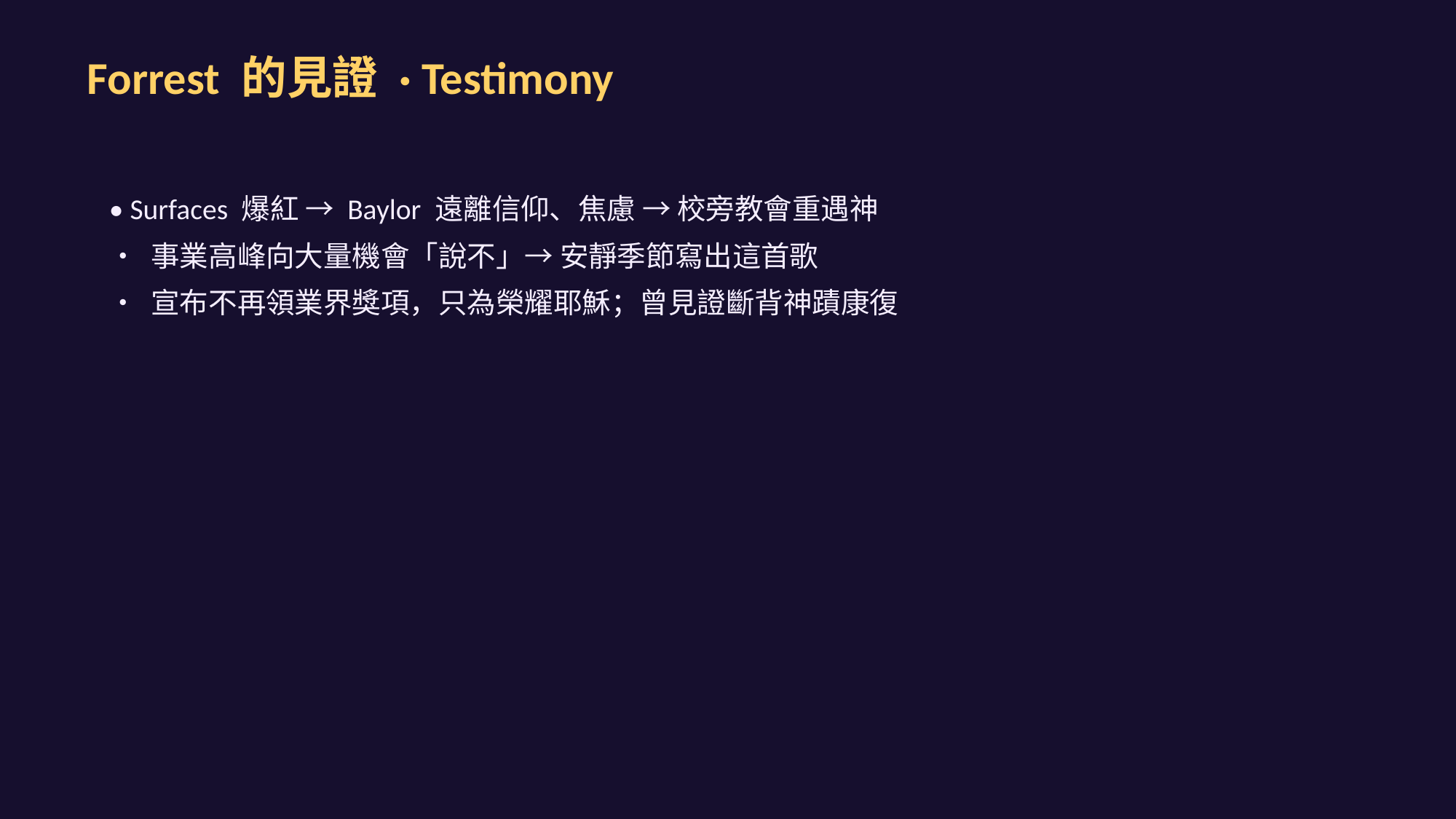

Forrest 的見證 · Testimony
• Surfaces 爆紅 → Baylor 遠離信仰、焦慮 → 校旁教會重遇神
• 事業高峰向大量機會「說不」→ 安靜季節寫出這首歌
• 宣布不再領業界獎項，只為榮耀耶穌；曾見證斷背神蹟康復